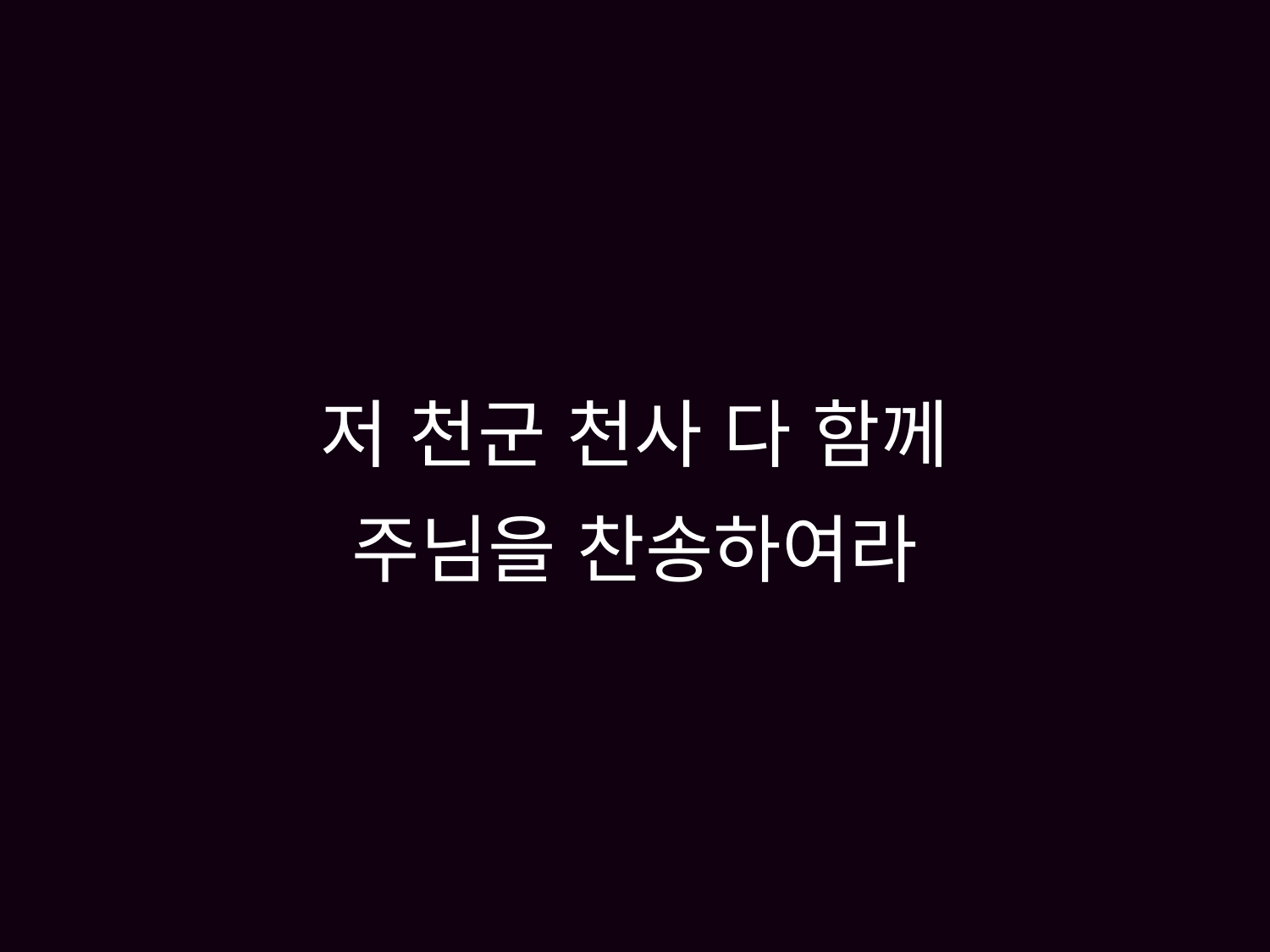

# 저 천군 천사 다 함께 주님을 찬송하여라